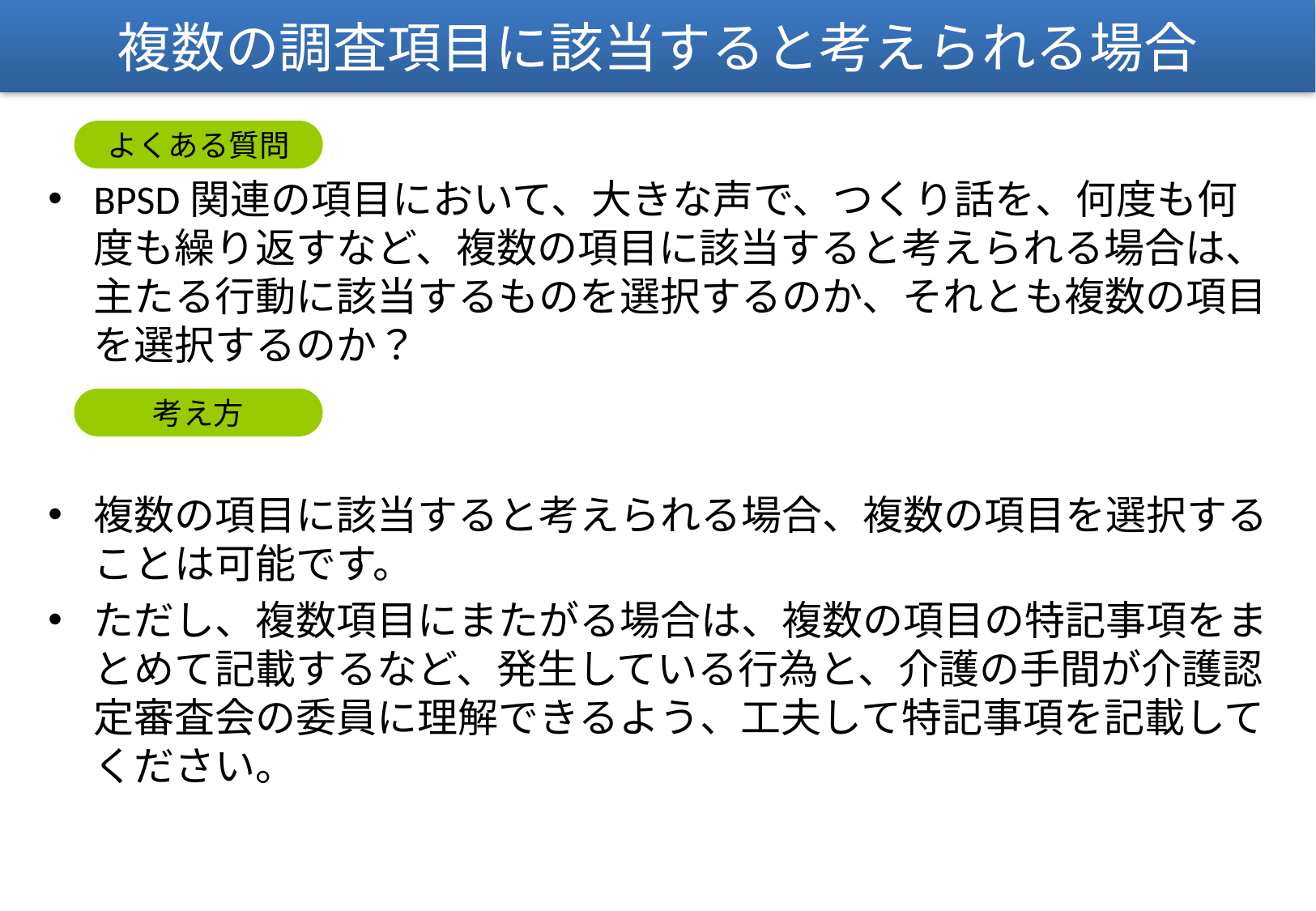

複数の調査項目に該当すると考えられる場合

BPSD関連の項目において、大きな声で、つくり話を、何度も何度も繰り返すなど、複数の項目に該当すると考えられる場合は、主たる行動に該当するものを選択するのか、それとも複数の項目を選択するのか？

複数の項目に該当すると考えられる場合、複数の項目を選択することは可能です。
ただし、複数項目にまたがる場合は、複数の項目の特記事項をまとめて記載するなど、発生している行為と、介護の手間が介護認定審査会の委員に理解できるよう、工夫して特記事項を記載してください。
よくある質問
考え方